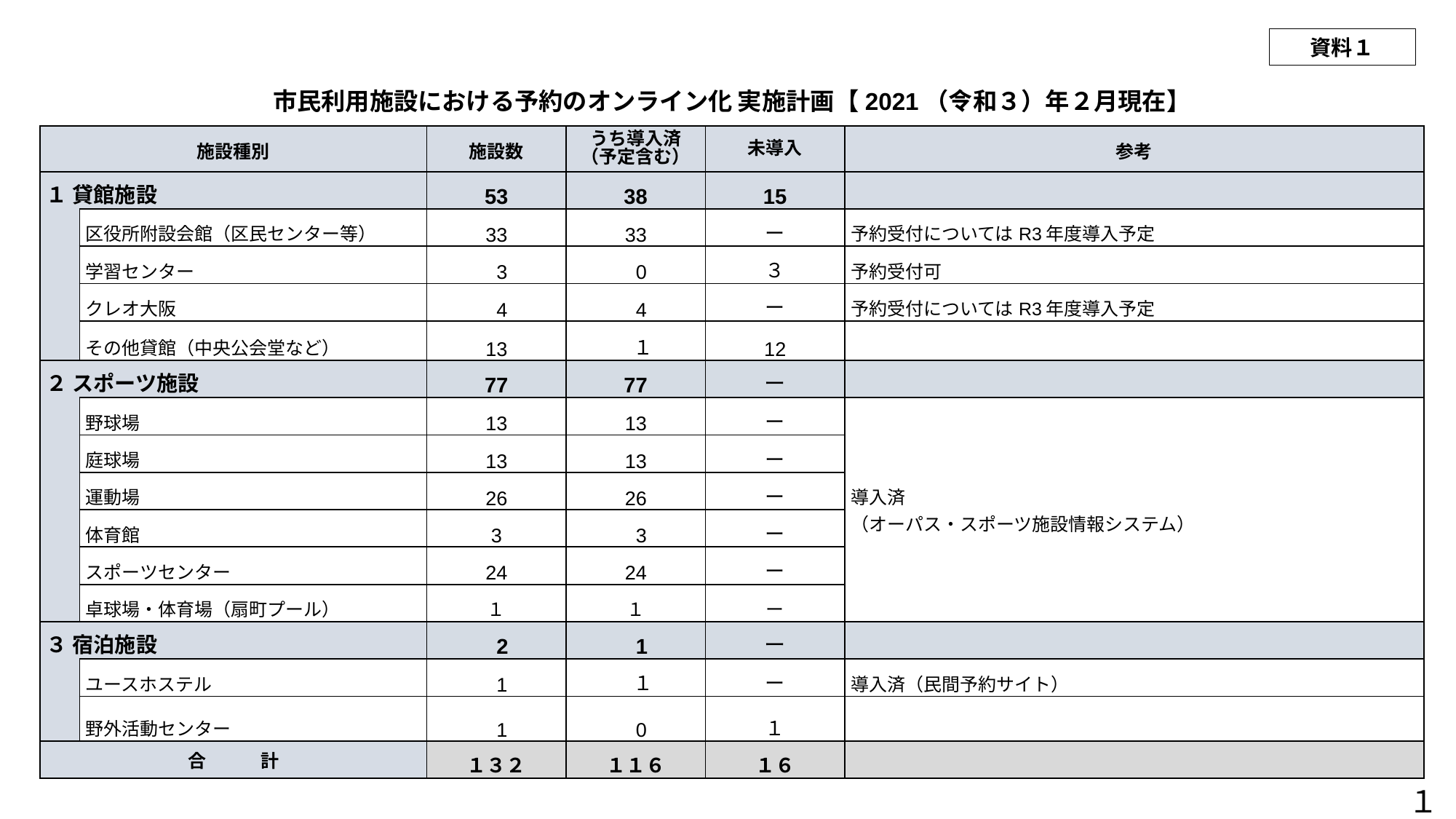

資料１
市民利用施設における予約のオンライン化 実施計画【2021（令和３）年２月現在】
| 施設種別 |  | 施設数 | うち導入済 （予定含む） | 未導入 | 参考 |
| --- | --- | --- | --- | --- | --- |
| １ 貸館施設 |  | 53 | 38 | 15 |  |
|  | 区役所附設会館（区民センター等） | 33 | 33 | ー | 予約受付についてはR3年度導入予定 |
|  | 学習センター | 3 | 0 | ３ | 予約受付可 |
|  | クレオ大阪 | 4 | 4 | ー | 予約受付についてはR3年度導入予定 |
|  | その他貸館（中央公会堂など） | 13 | １ | 12 |  |
| ２ スポーツ施設 |  | 77 | 77 | ー |  |
|  | 野球場 | 13 | 13 | ー | 導入済 （オーパス・スポーツ施設情報システム） |
|  | 庭球場 | 13 | 13 | ー |  |
|  | 運動場 | 26 | 26 | ー |  |
|  | 体育館 | 3 | 3 | ー |  |
|  | スポーツセンター | 24 | 24 | ー |  |
|  | 卓球場・体育場（扇町プール） | １ | １ | ー |  |
| ３ 宿泊施設 |  | 2 | 1 | ー |  |
|  | ユースホステル | 1 | １ | ー | 導入済（民間予約サイト） |
|  | 野外活動センター | 1 | 0 | １ |  |
| 合　　　計 |  | １３２ | １１６ | １６ |  |
１